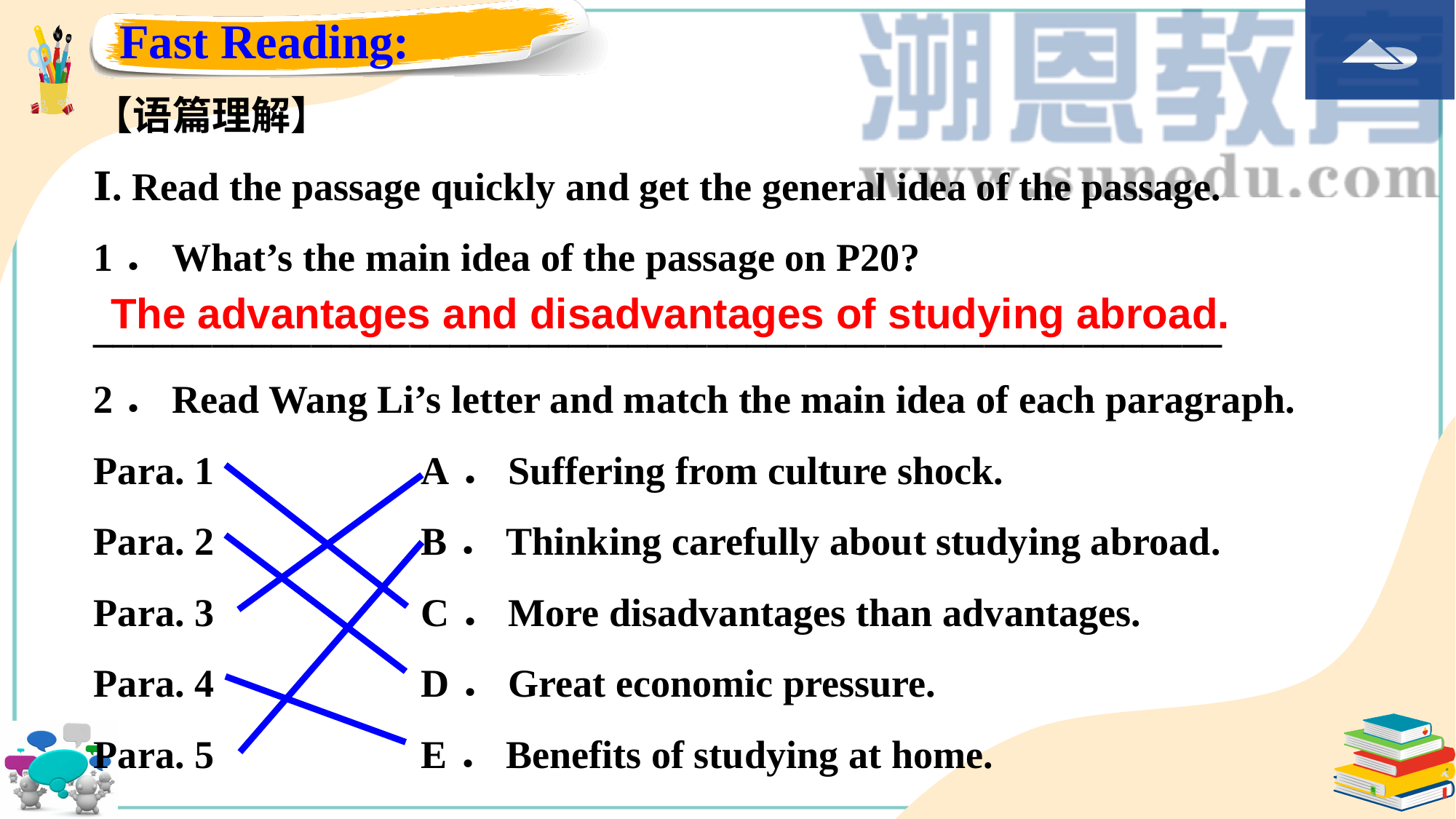

Fast Reading:

【语篇理解】
Ⅰ. Read the passage quickly and get the general idea of the passage.
1．What’s the main idea of the passage on P20?
_________________________________________________________
2．Read Wang Li’s letter and match the main idea of each paragraph.
Para. 1　      	A．Suffering from culture shock.
Para. 2        		B．Thinking carefully about studying abroad.
Para. 3        		C．More disadvantages than advantages.
Para. 4        		D．Great economic pressure.
Para. 5        		E．Benefits of studying at home.
The advantages and disadvantages of studying abroad.